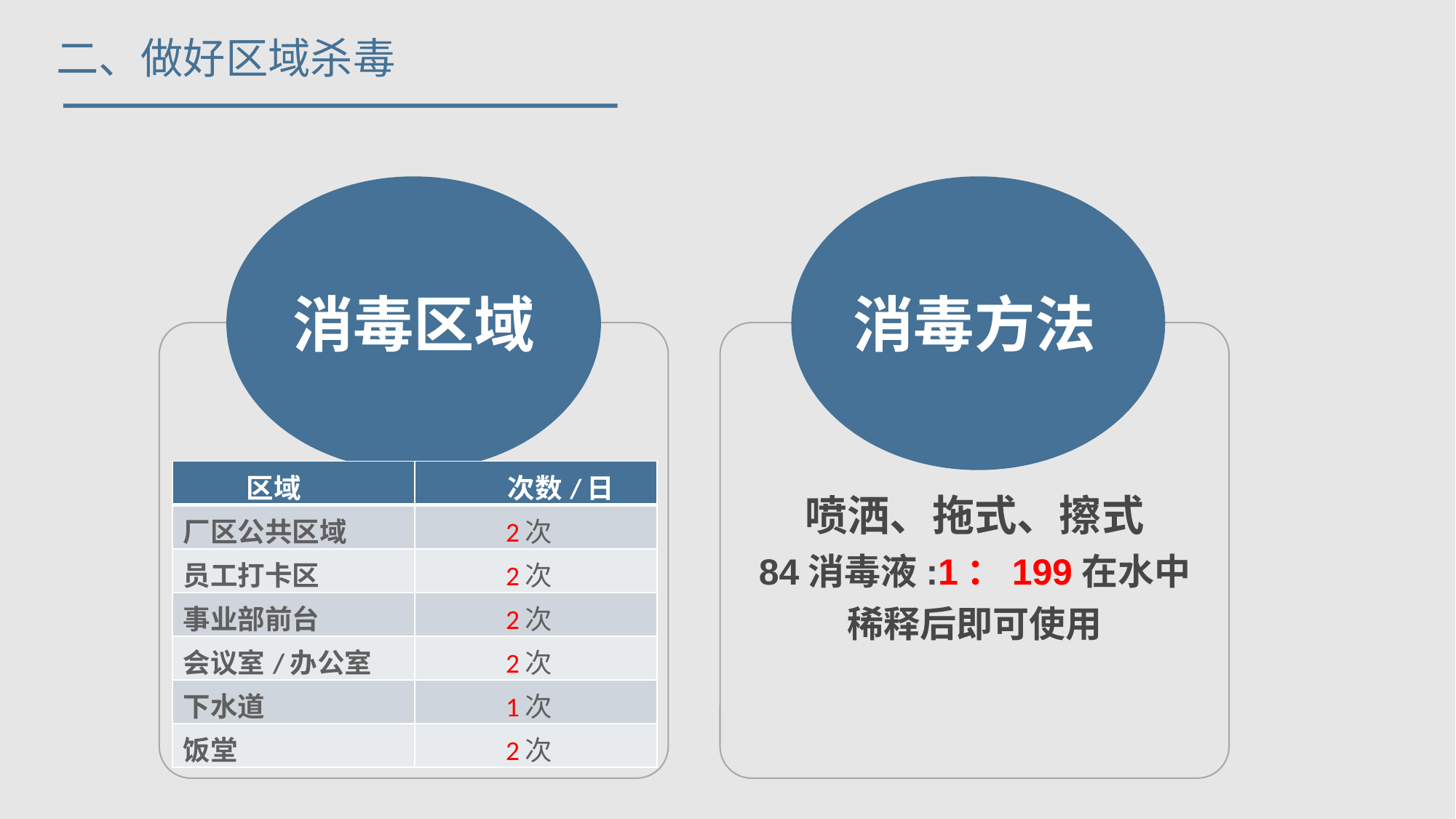

二、做好区域杀毒

消毒方法
消毒区域

喷洒、拖式、擦式
84消毒液:1：199在水中稀释后即可使用

| 区域 | 次数/日 |
| --- | --- |
| 厂区公共区域 | 2次 |
| 员工打卡区 | 2次 |
| 事业部前台 | 2次 |
| 会议室/办公室 | 2次 |
| 下水道 | 1次 |
| 饭堂 | 2次 |